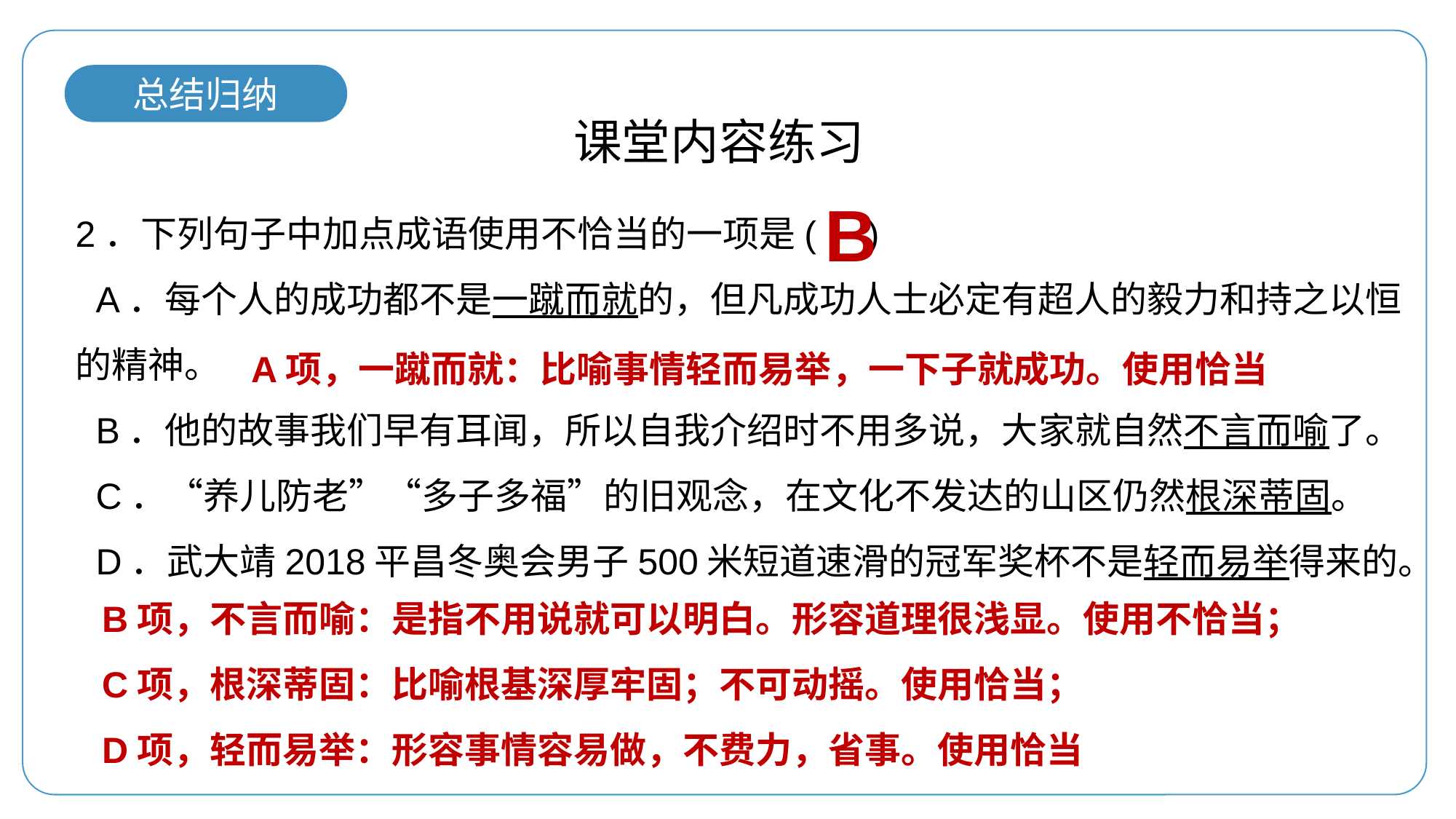

总结归纳
课堂内容练习

2．下列句子中加点成语使用不恰当的一项是(     )
  A．每个人的成功都不是一蹴而就的，但凡成功人士必定有超人的毅力和持之以恒的精神。
  B．他的故事我们早有耳闻，所以自我介绍时不用多说，大家就自然不言而喻了。
  C．“养儿防老”“多子多福”的旧观念，在文化不发达的山区仍然根深蒂固。
  D．武大靖2018平昌冬奥会男子500米短道速滑的冠军奖杯不是轻而易举得来的。
B
A项，一蹴而就：比喻事情轻而易举，一下子就成功。使用恰当
B项，不言而喻：是指不用说就可以明白。形容道理很浅显。使用不恰当；C项，根深蒂固：比喻根基深厚牢固；不可动摇。使用恰当；
D项，轻而易举：形容事情容易做，不费力，省事。使用恰当